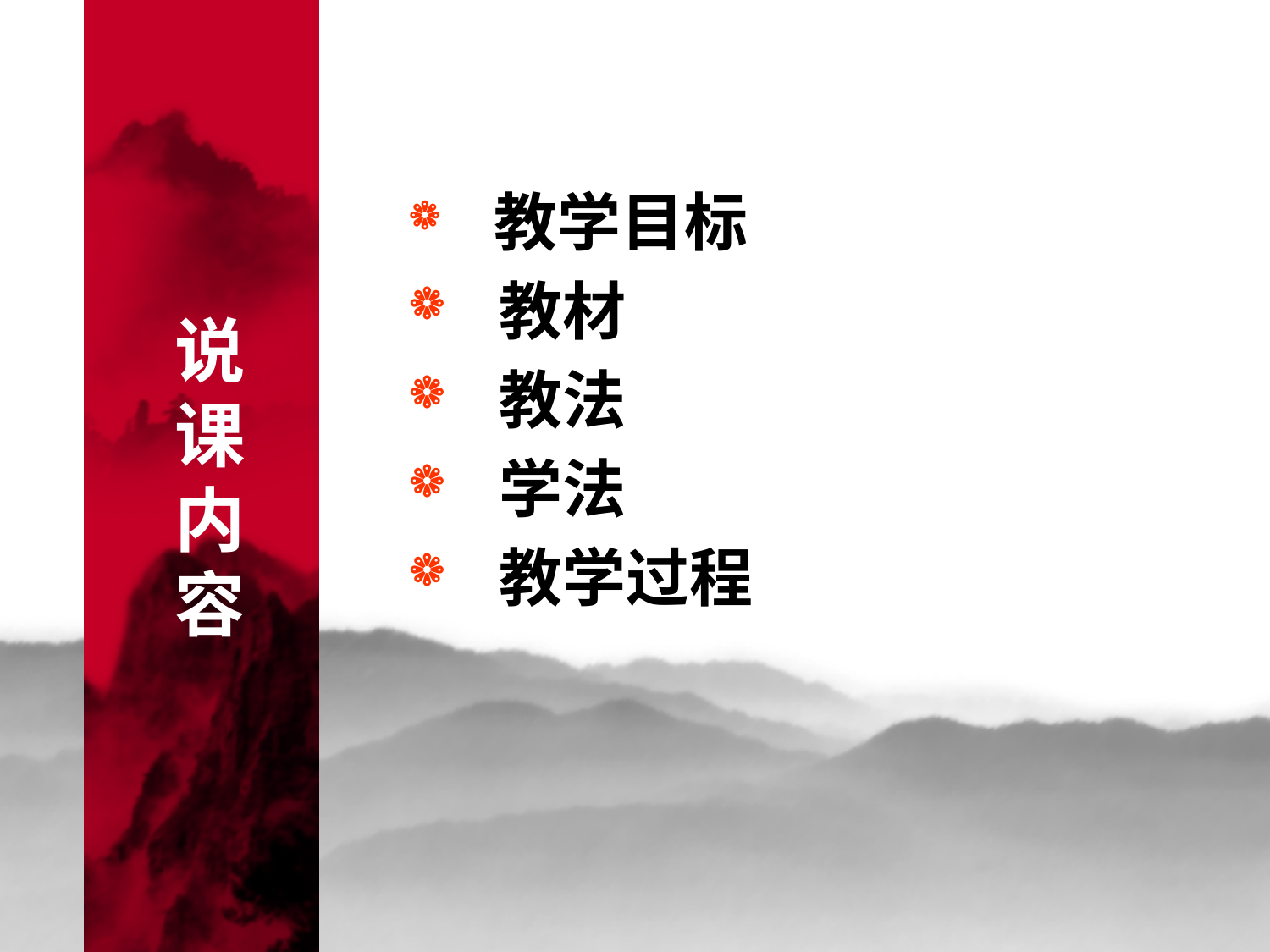

# 说课内容
  教学目标
  教材
  教法
  学法
  教学过程